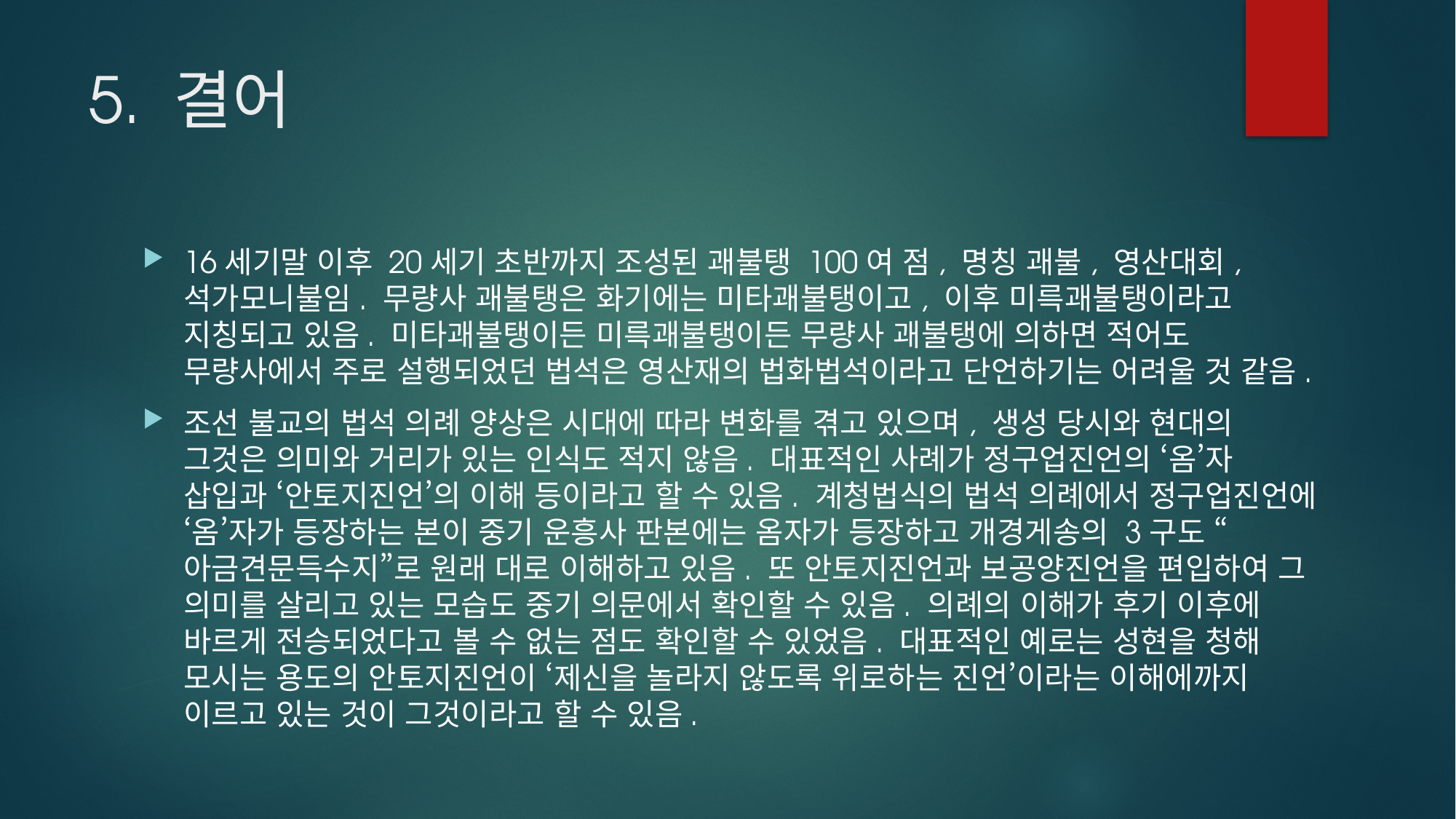

# 5. 결어
16세기말 이후 20세기 초반까지 조성된 괘불탱 100여 점, 명칭 괘불, 영산대회, 석가모니불임. 무량사 괘불탱은 화기에는 미타괘불탱이고, 이후 미륵괘불탱이라고 지칭되고 있음. 미타괘불탱이든 미륵괘불탱이든 무량사 괘불탱에 의하면 적어도 무량사에서 주로 설행되었던 법석은 영산재의 법화법석이라고 단언하기는 어려울 것 같음.
조선 불교의 법석 의례 양상은 시대에 따라 변화를 겪고 있으며, 생성 당시와 현대의 그것은 의미와 거리가 있는 인식도 적지 않음. 대표적인 사례가 정구업진언의 ‘옴’자 삽입과 ‘안토지진언’의 이해 등이라고 할 수 있음. 계청법식의 법석 의례에서 정구업진언에 ‘옴’자가 등장하는 본이 중기 운흥사 판본에는 옴자가 등장하고 개경게송의 3구도 “아금견문득수지”로 원래 대로 이해하고 있음. 또 안토지진언과 보공양진언을 편입하여 그 의미를 살리고 있는 모습도 중기 의문에서 확인할 수 있음. 의례의 이해가 후기 이후에 바르게 전승되었다고 볼 수 없는 점도 확인할 수 있었음. 대표적인 예로는 성현을 청해 모시는 용도의 안토지진언이 ‘제신을 놀라지 않도록 위로하는 진언’이라는 이해에까지 이르고 있는 것이 그것이라고 할 수 있음.